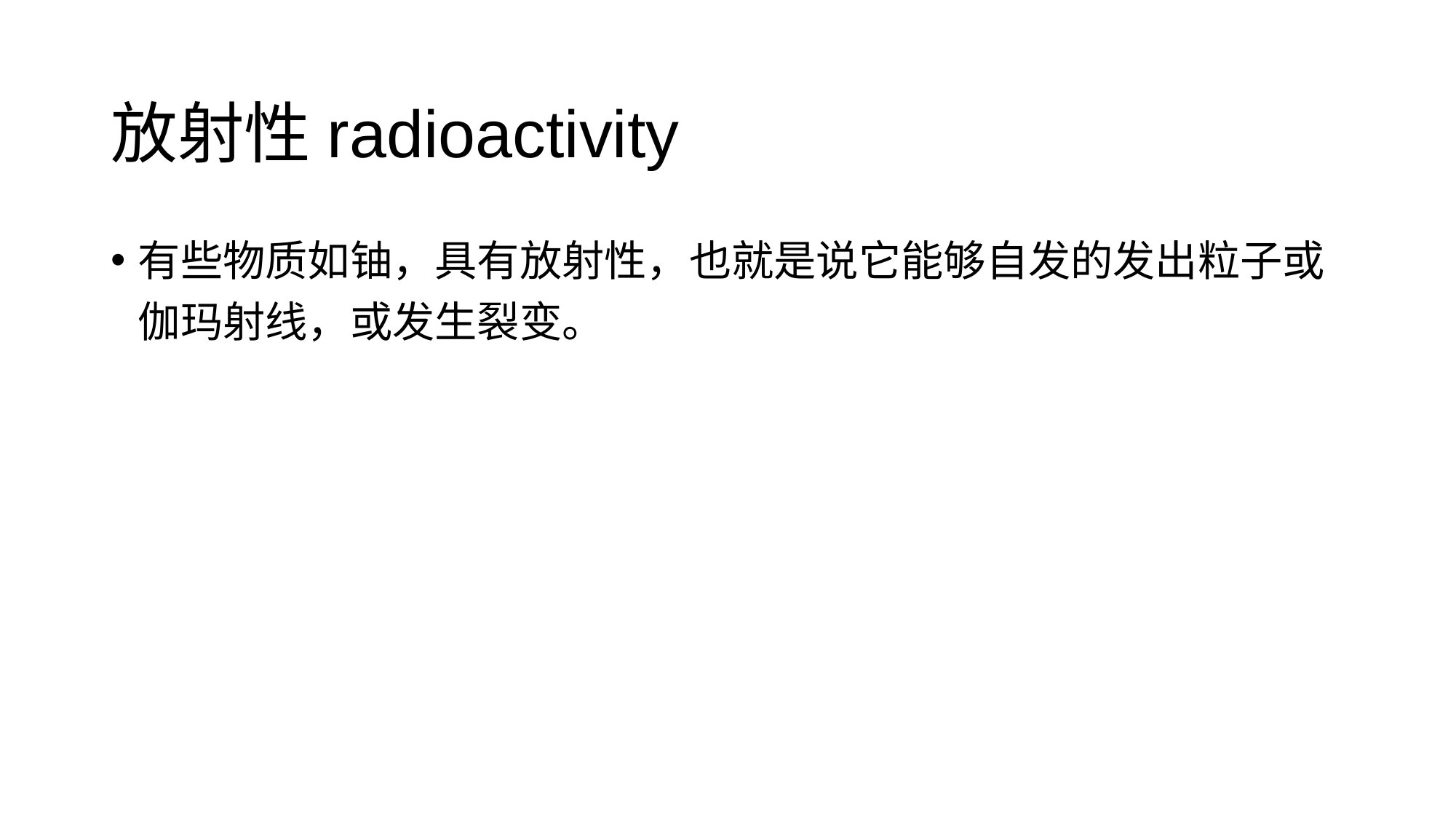

# 放射性radioactivity
有些物质如铀，具有放射性，也就是说它能够自发的发出粒子或伽玛射线，或发生裂变。